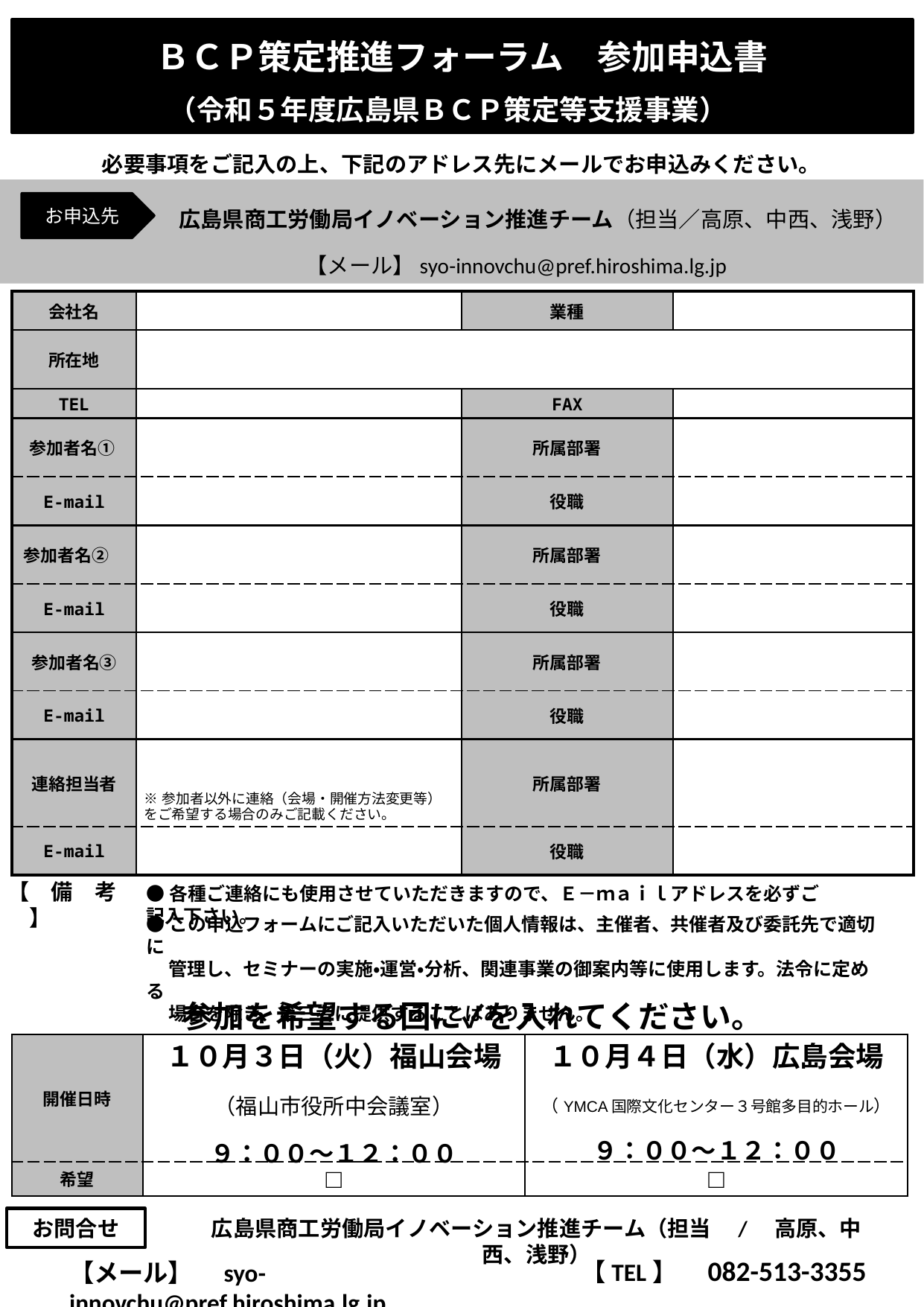

ＢＣＰ策定推進フォーラム　参加申込書
（令和５年度広島県ＢＣＰ策定等支援事業）
必要事項をご記入の上、下記のアドレス先にメールでお申込みください。
　　　　　　　広島県商工労働局イノベーション推進チーム（担当／高原、中西、浅野）
　　　　　【メール】syo-innovchu@pref.hiroshima.lg.jp
お申込先
| 会社名 |  | 業種 |  |
| --- | --- | --- | --- |
| 所在地 |  |  |  |
| TEL |  | FAX |  |
| 参加者名① |  | 所属部署 |  |
| E-mail |  | 役職 |  |
| 参加者名② |  | 所属部署 |  |
| E-mail |  | 役職 |  |
| 参加者名③ |  | 所属部署 |  |
| E-mail |  | 役職 |  |
| 連絡担当者 | ※参加者以外に連絡（会場・開催方法変更等）をご希望する場合のみご記載ください。 | 所属部署 |  |
| E-mail |  | 役職 |  |
【　備　考　】
●各種ご連絡にも使用させていただきますので、Ｅ－ｍａｉｌアドレスを必ずご記入下さい。
●この申込フォームにご記入いただいた個人情報は、主催者、共催者及び委託先で適切に
　 管理し、セミナーの実施・運営・分析、関連事業の御案内等に使用します。法令に定める
　 場合を除き、第三者に提供することはありません。
参加を希望する回に✓を入れてください。
| 開催日時 | １０月３日（火）福山会場 （福山市役所中会議室） ９：００～１２：００ | １０月４日（水）広島会場 （YMCA国際文化センター３号館多目的ホール） ９：００～１２：００ |
| --- | --- | --- |
| 希望 | □ | □ |
お問合せ
広島県商工労働局イノベーション推進チーム（担当　/　高原、中西、浅野）
【TEL】　082-513-3355
【メール】　syo-innovchu@pref.hiroshima.lg.jp